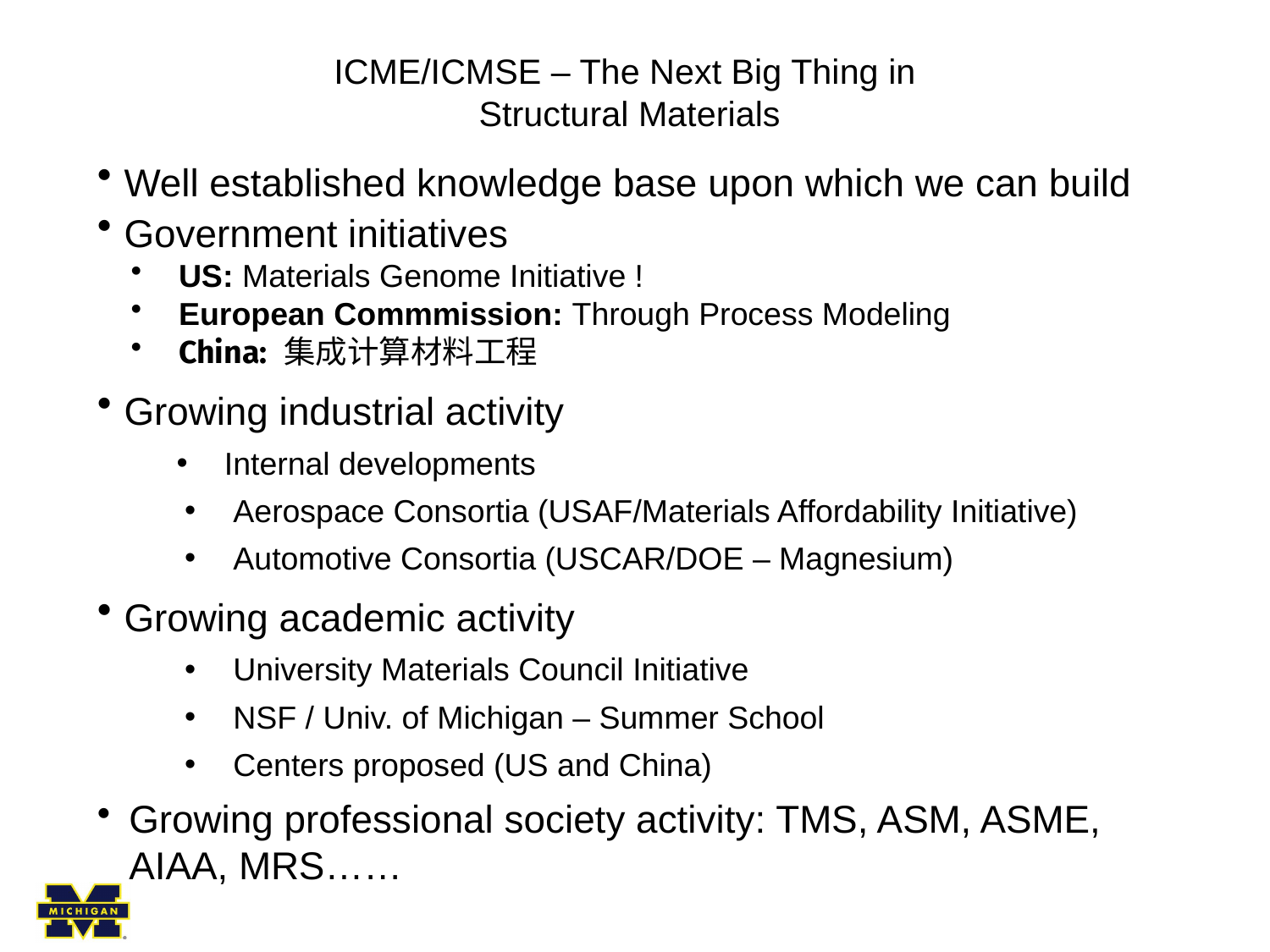

# ICME/ICMSE – The Next Big Thing in Structural Materials
 Well established knowledge base upon which we can build
 Government initiatives
  US: Materials Genome Initiative !
  European Commmission: Through Process Modeling
  China: 集成计算材料工程
 Growing industrial activity
Internal developments
 Aerospace Consortia (USAF/Materials Affordability Initiative)
 Automotive Consortia (USCAR/DOE – Magnesium)
 Growing academic activity
 University Materials Council Initiative
 NSF / Univ. of Michigan – Summer School
 Centers proposed (US and China)
Growing professional society activity: TMS, ASM, ASME, AIAA, MRS……